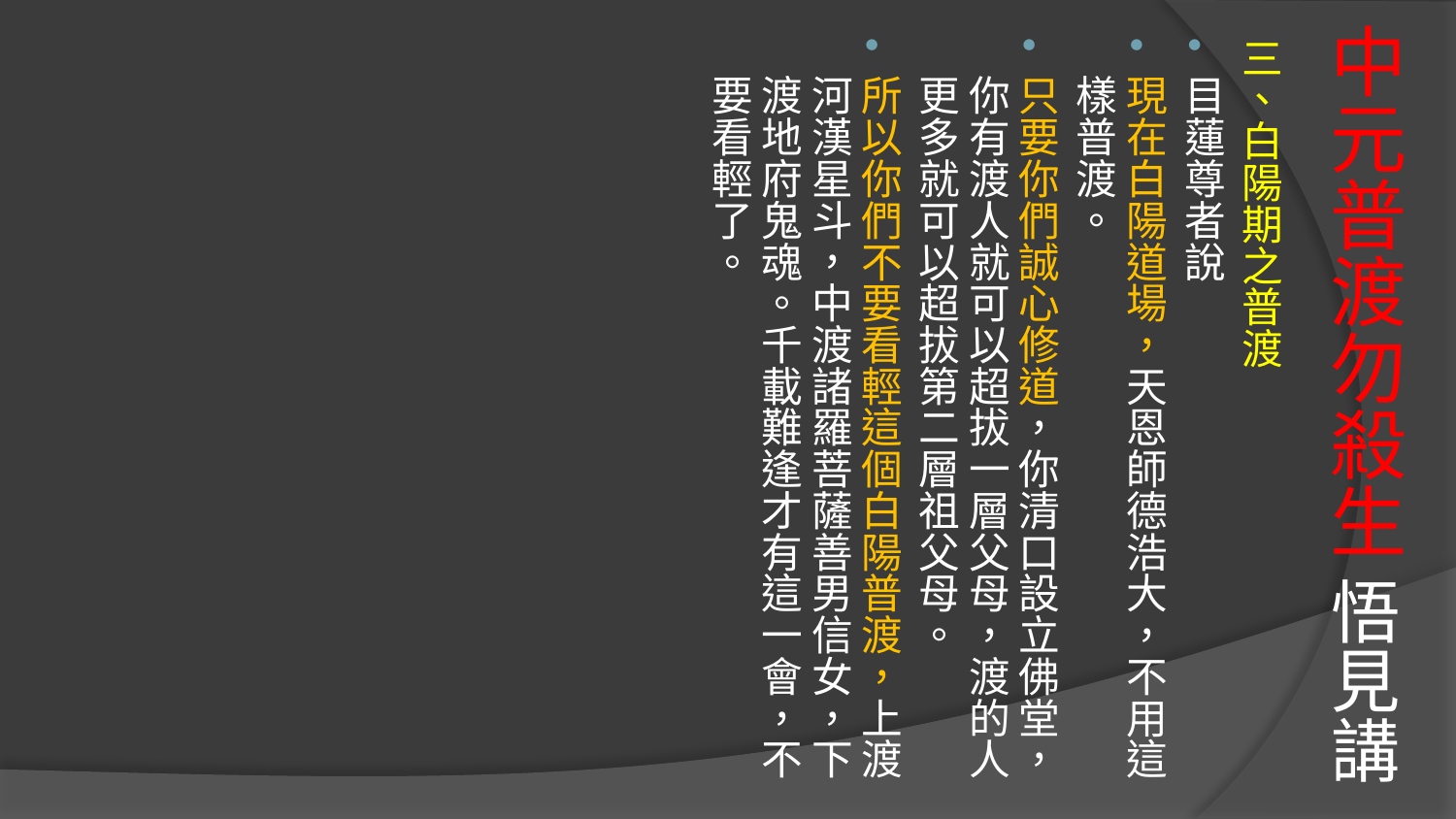

# 中元普渡勿殺生 悟見講
三、白陽期之普渡
目蓮尊者說
現在白陽道場，天恩師德浩大，不用這樣普渡。
只要你們誠心修道，你清口設立佛堂，你有渡人就可以超拔一層父母，渡的人更多就可以超拔第二層祖父母。
所以你們不要看輕這個白陽普渡，上渡河漢星斗，中渡諸羅菩薩善男信女，下渡地府鬼魂。千載難逢才有這一會，不要看輕了。